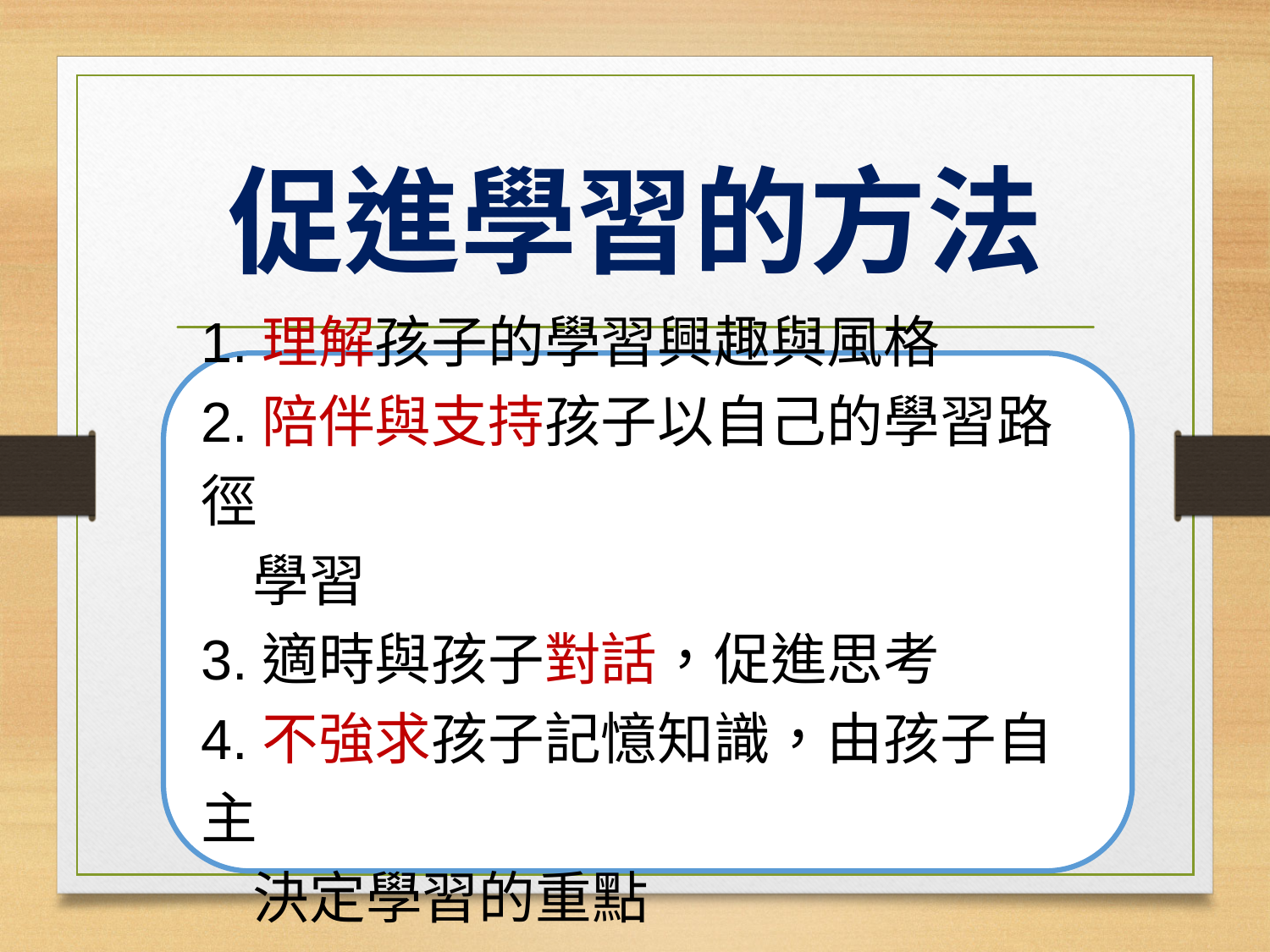

# 促進學習的方法
1.理解孩子的學習興趣與風格
2.陪伴與支持孩子以自己的學習路徑
   學習
3.適時與孩子對話，促進思考
4.不強求孩子記憶知識，由孩子自主
   決定學習的重點